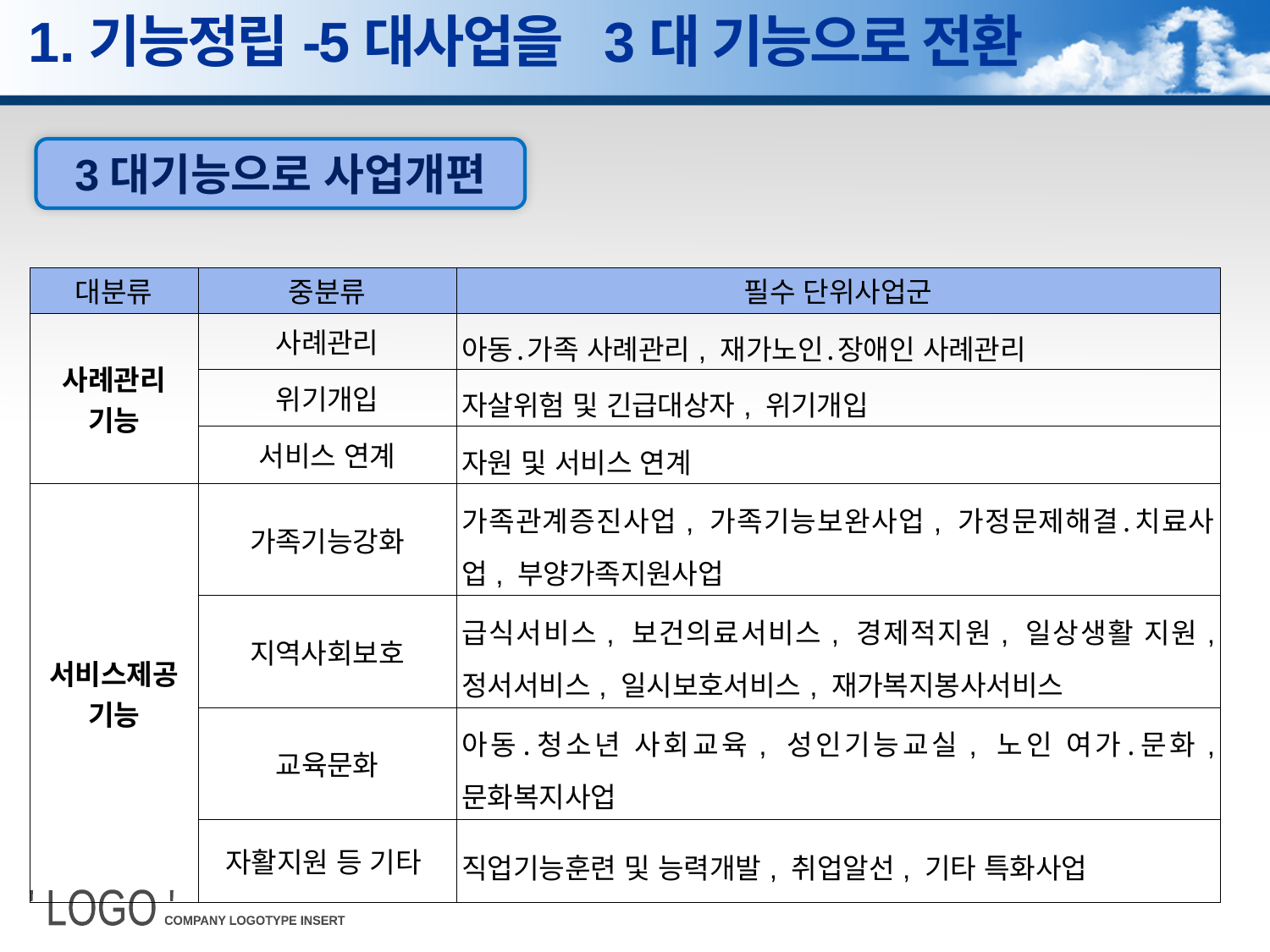

1.기능정립-5대사업을  3대 기능으로 전환
3대기능으로 사업개편
| 대분류 | 중분류 | 필수 단위사업군 |
| --- | --- | --- |
| 사례관리 기능 | 사례관리 | 아동․가족 사례관리, 재가노인․장애인 사례관리 |
|  | 위기개입 | 자살위험 및 긴급대상자, 위기개입 |
|  | 서비스 연계 | 자원 및 서비스 연계 |
| 서비스제공 기능 | 가족기능강화 | 가족관계증진사업, 가족기능보완사업, 가정문제해결․치료사업, 부양가족지원사업 |
|  | 지역사회보호 | 급식서비스, 보건의료서비스, 경제적지원, 일상생활 지원, 정서서비스, 일시보호서비스, 재가복지봉사서비스 |
|  | 교육문화 | 아동․청소년 사회교육, 성인기능교실, 노인 여가․문화, 문화복지사업 |
|  | 자활지원 등 기타 | 직업기능훈련 및 능력개발, 취업알선, 기타 특화사업 |